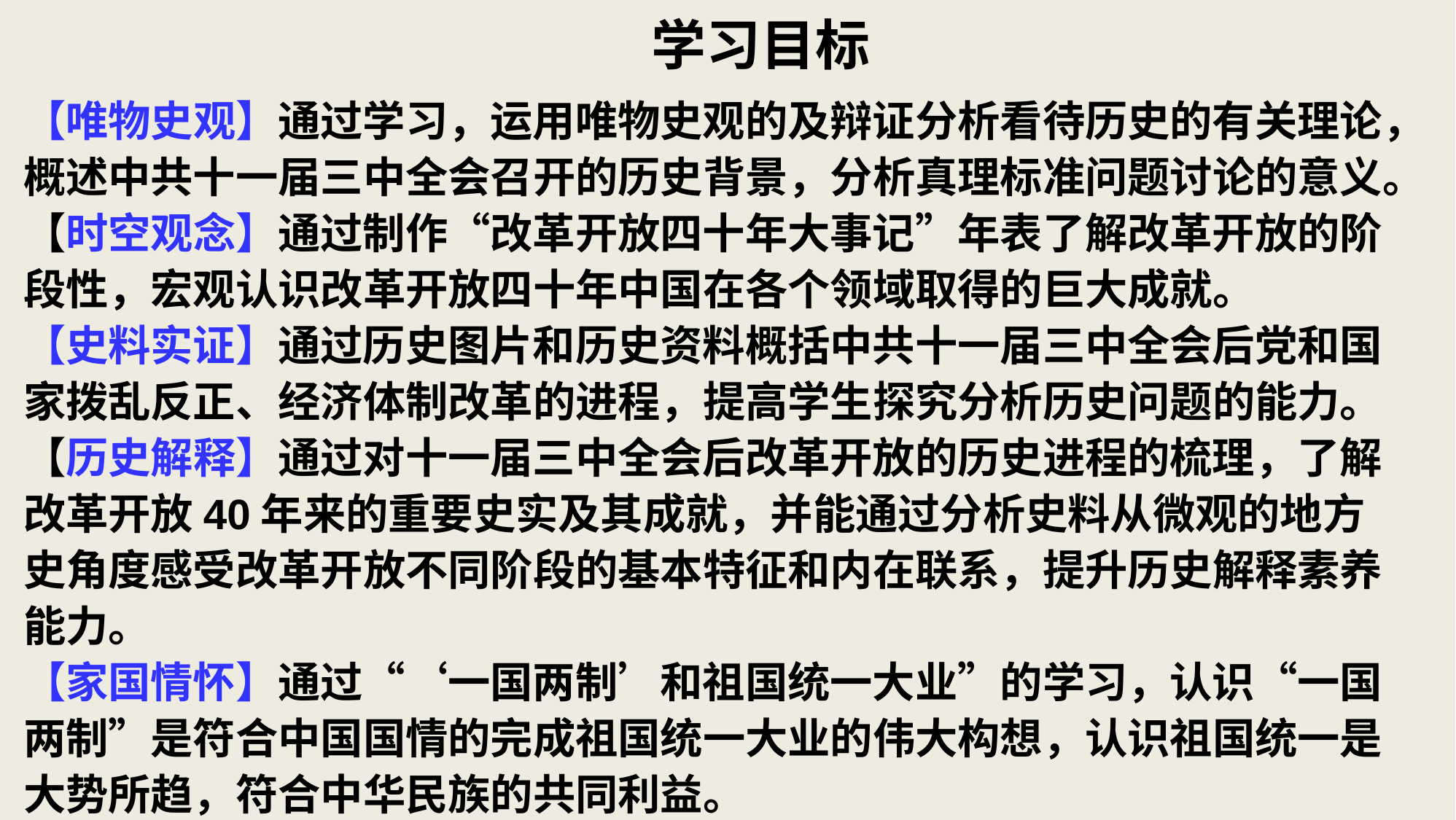

学习目标
【唯物史观】通过学习，运用唯物史观的及辩证分析看待历史的有关理论，概述中共十一届三中全会召开的历史背景，分析真理标准问题讨论的意义。
【时空观念】通过制作“改革开放四十年大事记”年表了解改革开放的阶段性，宏观认识改革开放四十年中国在各个领域取得的巨大成就。
【史料实证】通过历史图片和历史资料概括中共十一届三中全会后党和国家拨乱反正、经济体制改革的进程，提高学生探究分析历史问题的能力。
【历史解释】通过对十一届三中全会后改革开放的历史进程的梳理，了解改革开放40年来的重要史实及其成就，并能通过分析史料从微观的地方史角度感受改革开放不同阶段的基本特征和内在联系，提升历史解释素养能力。
【家国情怀】通过“‘一国两制’和祖国统一大业”的学习，认识“一国两制”是符合中国国情的完成祖国统一大业的伟大构想，认识祖国统一是大势所趋，符合中华民族的共同利益。